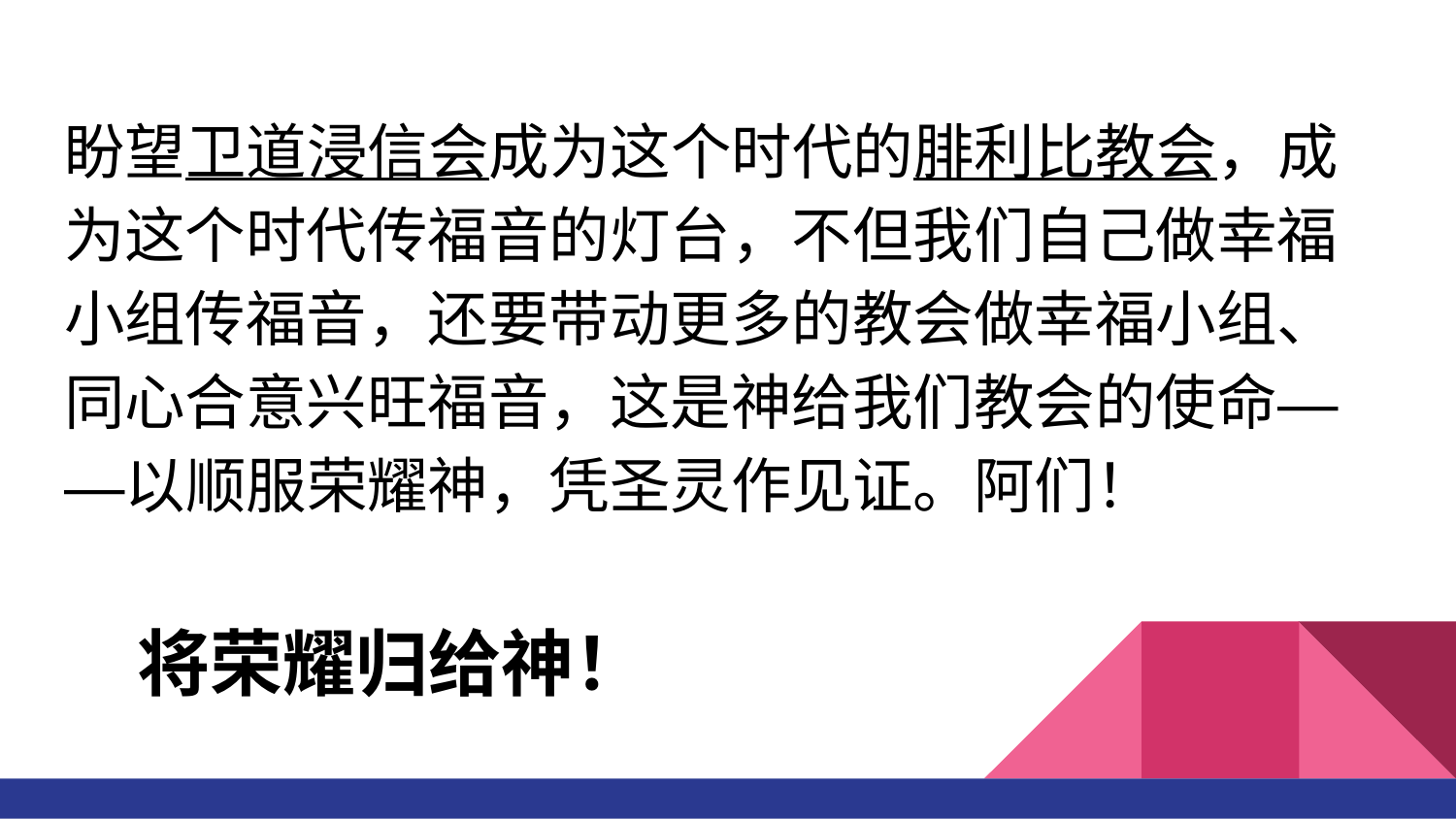

#
盼望卫道浸信会成为这个时代的腓利比教会，成为这个时代传福音的灯台，不但我们自己做幸福小组传福音，还要带动更多的教会做幸福小组、同心合意兴旺福音，这是神给我们教会的使命——以顺服荣耀神，凭圣灵作见证。阿们！

将荣耀归给神！